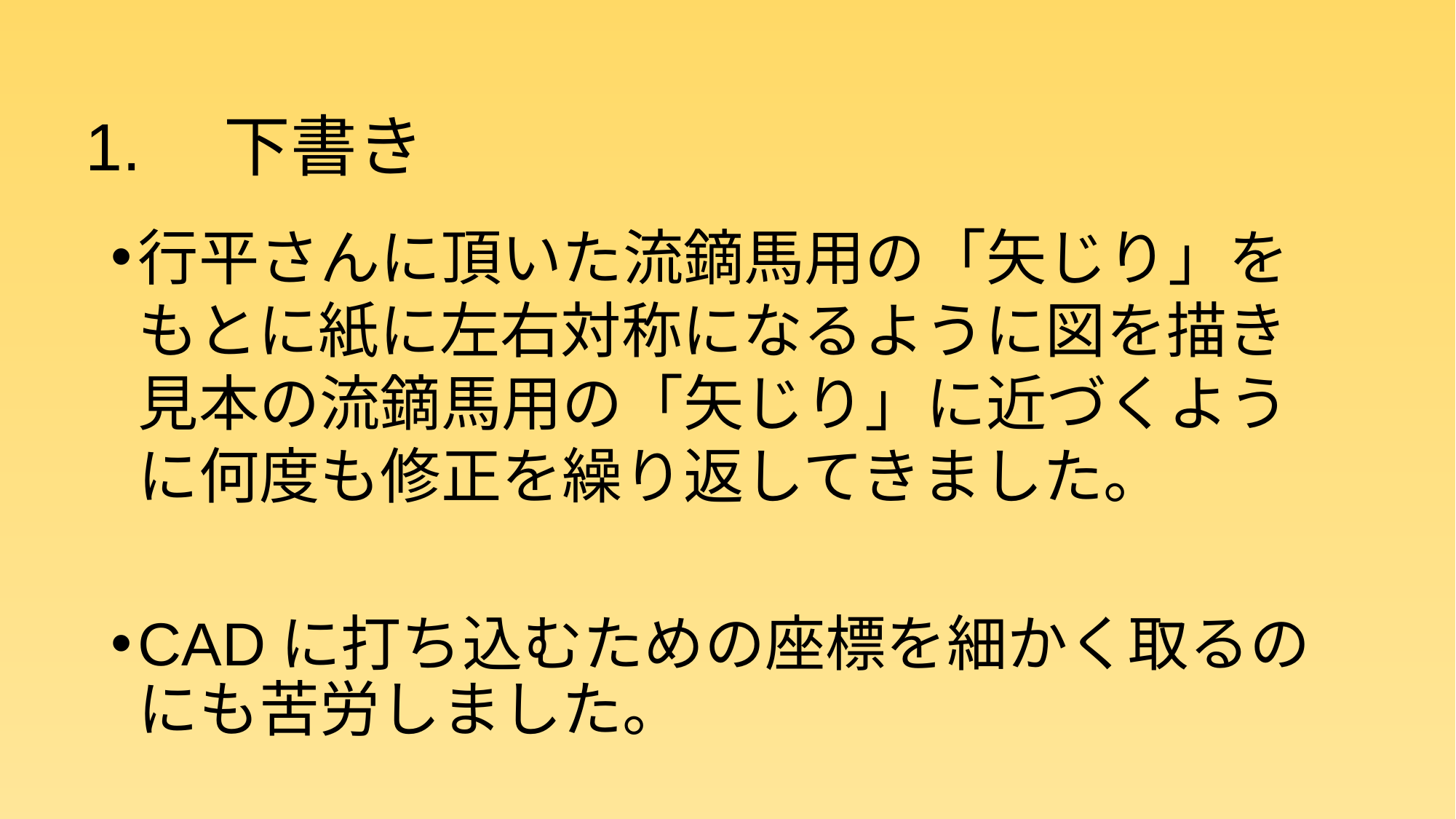

# 1.　下書き
行平さんに頂いた流鏑馬用の「矢じり」をもとに紙に左右対称になるように図を描き見本の流鏑馬用の「矢じり」に近づくように何度も修正を繰り返してきました。

CADに打ち込むための座標を細かく取るのにも苦労しました。